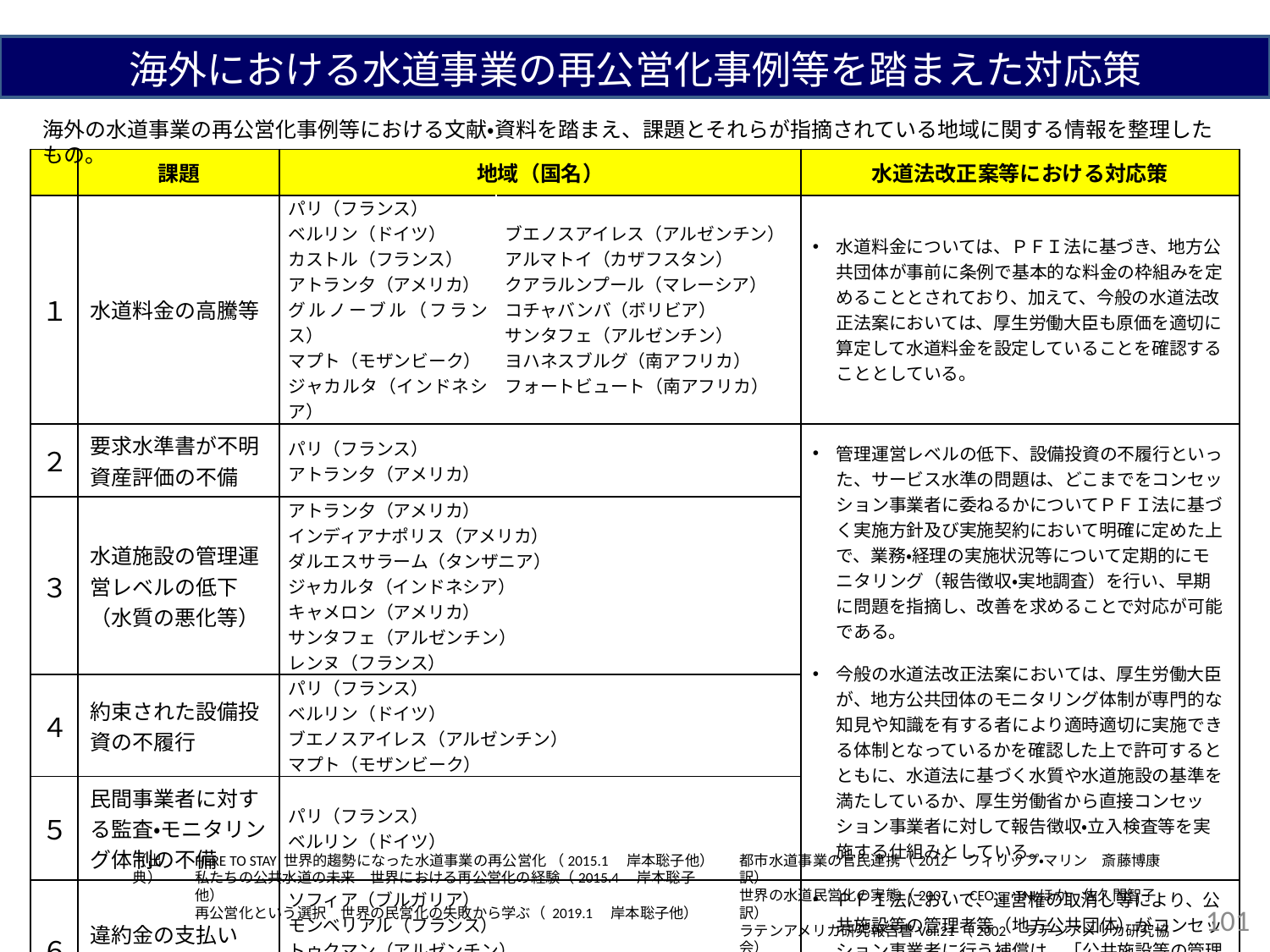

# 海外における水道事業の再公営化事例等を踏まえた対応策
海外の水道事業の再公営化事例等における文献・資料を踏まえ、課題とそれらが指摘されている地域に関する情報を整理したもの。
|  | 課題 | 地域（国名） |  | 水道法改正案等における対応策 |
| --- | --- | --- | --- | --- |
| １ | 水道料金の高騰等 | パリ（フランス） ベルリン（ドイツ） カストル（フランス） アトラン夕（アメリカ） グルノーブル（フランス） マプト（モザンビーク） ジャカルタ（インドネシア） | ブエノスアイレス（アルゼンチン） アルマトイ（カザフスタン） クアラルンプール（マレーシア） コチャバンバ（ボリビア） サンタフェ（アルゼンチン） ヨハネスブルグ（南アフリカ） フォートビュート（南アフリカ） | 水道料金については、ＰＦＩ法に基づき、地方公共団体が事前に条例で基本的な料金の枠組みを定めることとされており、加えて、今般の水道法改正法案においては、厚生労働大臣も原価を適切に算定して水道料金を設定していることを確認することとしている。 |
| ２ | 要求水準書が不明 資産評価の不備 | パリ（フランス） アトラン夕（アメリカ） |  | 管理運営レベルの低下、設備投資の不履行といった、サービス水準の問題は、どこまでをコンセッション事業者に委ねるかについてＰＦＩ法に基づく実施方針及び実施契約において明確に定めた上で、業務・経理の実施状況等について定期的にモニタリング（報告徴収・実地調査）を行い、早期に問題を指摘し、改善を求めることで対応が可能である。 今般の水道法改正法案においては、厚生労働大臣が、地方公共団体のモニタリング体制が専門的な知見や知識を有する者により適時適切に実施できる体制となっているかを確認した上で許可するとともに、水道法に基づく水質や水道施設の基準を満たしているか、厚生労働省から直接コンセッション事業者に対して報告徴収・立入検査等を実施する仕組みとしている。 |
| ３ | 水道施設の管理運営レベルの低下 （水質の悪化等） | アトラン夕（アメリカ） インディアナポリス（アメリカ） ダルエスサラーム（タンザニア） ジャカルタ（インドネシア） キャメロン（アメリカ） サンタフェ（アルゼンチン） レンヌ（フランス） |  |  |
| ４ | 約束された設備投資の不履行 | パリ（フランス） ベルリン（ドイツ） ブエノスアイレス（アルゼンチン） マプト（モザンビーク） |  |  |
| ５ | 民間事業者に対する監査・モニタリング体制の不備 | パリ（フランス） ベルリン（ドイツ） |  |  |
| ６ | 違約金の支払い （訴訟等を含む） | ソフィア（ブルガリア） モンベリアル（フランス） トゥクマン（アルゼンチン） キャメロン（アメリカ） カストル（フランス） |  | ＰＦＩ法において、運営権の取消し等により、公共施設等の管理者等（地方公共団体）がコンセッション事業者に行う補償は、「公共施設等の管理者等の責めに帰すべき事由がある場合に限る」とされている。 |
（出典）
HERE TO STAY 世界的趨勢になった水道事業の再公営化 （2015.1　岸本聡子他）
私たちの公共水道の未来　世界における再公営化の経験（2015.4　岸本聡子他）
再公営化という選択　世界の民営化の失敗から学ぶ（ 2019.1　岸本聡子他）
都市水道事業の官民連携（2012　フィリップ・マリン　斎藤博康訳）
世界の水道民営化の実態（2007　CEO、TNIほか　佐久間智子訳）
ラテンアメリカ研究報告書Vol.21（2002　ラテンアメリカ研究協会）
101